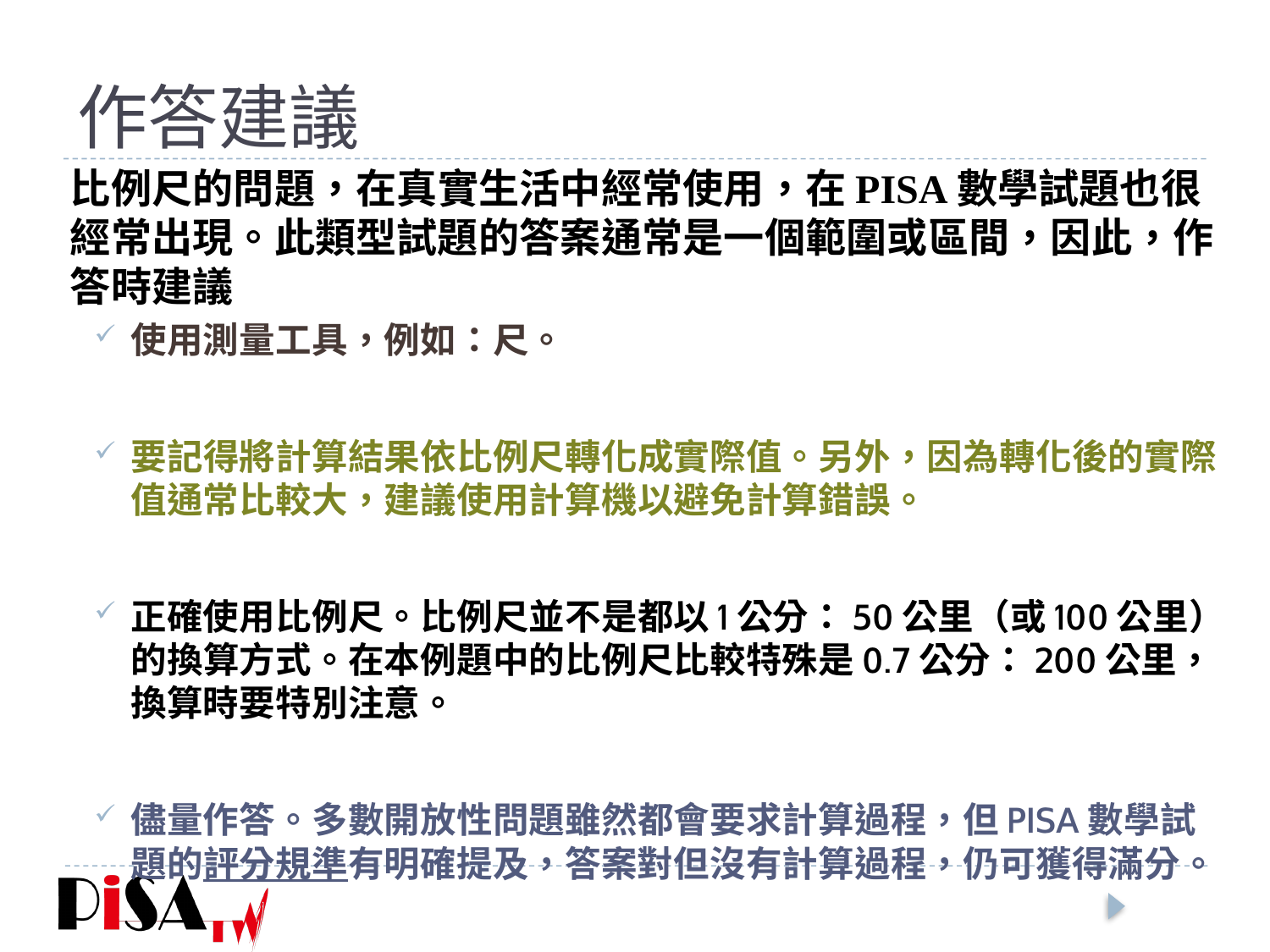

# 作答建議
比例尺的問題，在真實生活中經常使用，在PISA數學試題也很經常出現。此類型試題的答案通常是一個範圍或區間，因此，作答時建議
使用測量工具，例如：尺。

要記得將計算結果依比例尺轉化成實際值。另外，因為轉化後的實際值通常比較大，建議使用計算機以避免計算錯誤。

正確使用比例尺。比例尺並不是都以1公分：50公里（或100公里）的換算方式。在本例題中的比例尺比較特殊是0.7公分：200公里，換算時要特別注意。

儘量作答。多數開放性問題雖然都會要求計算過程，但PISA數學試題的評分規準有明確提及，答案對但沒有計算過程，仍可獲得滿分。